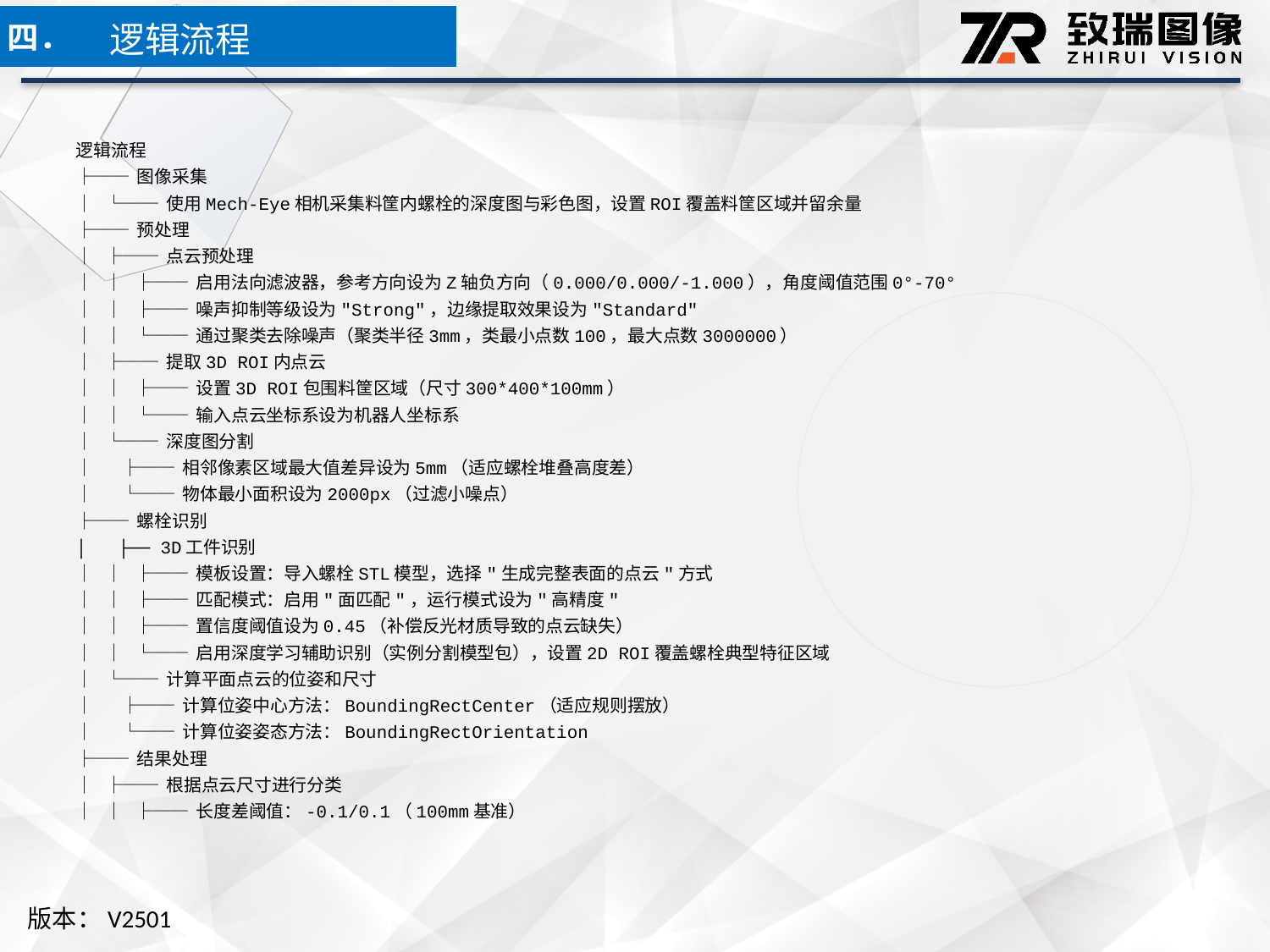

逻辑流程
四．

逻辑流程
├── 图像采集
│   └── 使用Mech-Eye相机采集料筐内螺栓的深度图与彩色图，设置ROI覆盖料筐区域并留余量
├── 预处理
│   ├── 点云预处理
│   │   ├── 启用法向滤波器，参考方向设为Z轴负方向（0.000/0.000/-1.000），角度阈值范围0°-70°
│   │   ├── 噪声抑制等级设为"Strong"，边缘提取效果设为"Standard"
│   │   └── 通过聚类去除噪声（聚类半径3mm，类最小点数100，最大点数3000000）
│   ├── 提取3D ROI内点云
│   │   ├── 设置3D ROI包围料筐区域（尺寸300*400*100mm）
│   │   └── 输入点云坐标系设为机器人坐标系
│   └── 深度图分割
│       ├── 相邻像素区域最大值差异设为5mm（适应螺栓堆叠高度差）
│       └── 物体最小面积设为2000px（过滤小噪点）
├── 螺栓识别
│   ├── 3D工件识别
│   │   ├── 模板设置：导入螺栓STL模型，选择"生成完整表面的点云"方式
│   │   ├── 匹配模式：启用"面匹配"，运行模式设为"高精度"
│   │   ├── 置信度阈值设为0.45（补偿反光材质导致的点云缺失）
│   │   └── 启用深度学习辅助识别（实例分割模型包），设置2D ROI覆盖螺栓典型特征区域
│   └── 计算平面点云的位姿和尺寸
│       ├── 计算位姿中心方法：BoundingRectCenter（适应规则摆放）
│       └── 计算位姿姿态方法：BoundingRectOrientation
├── 结果处理
│   ├── 根据点云尺寸进行分类
│   │   ├── 长度差阈值：-0.1/0.1（100mm基准）